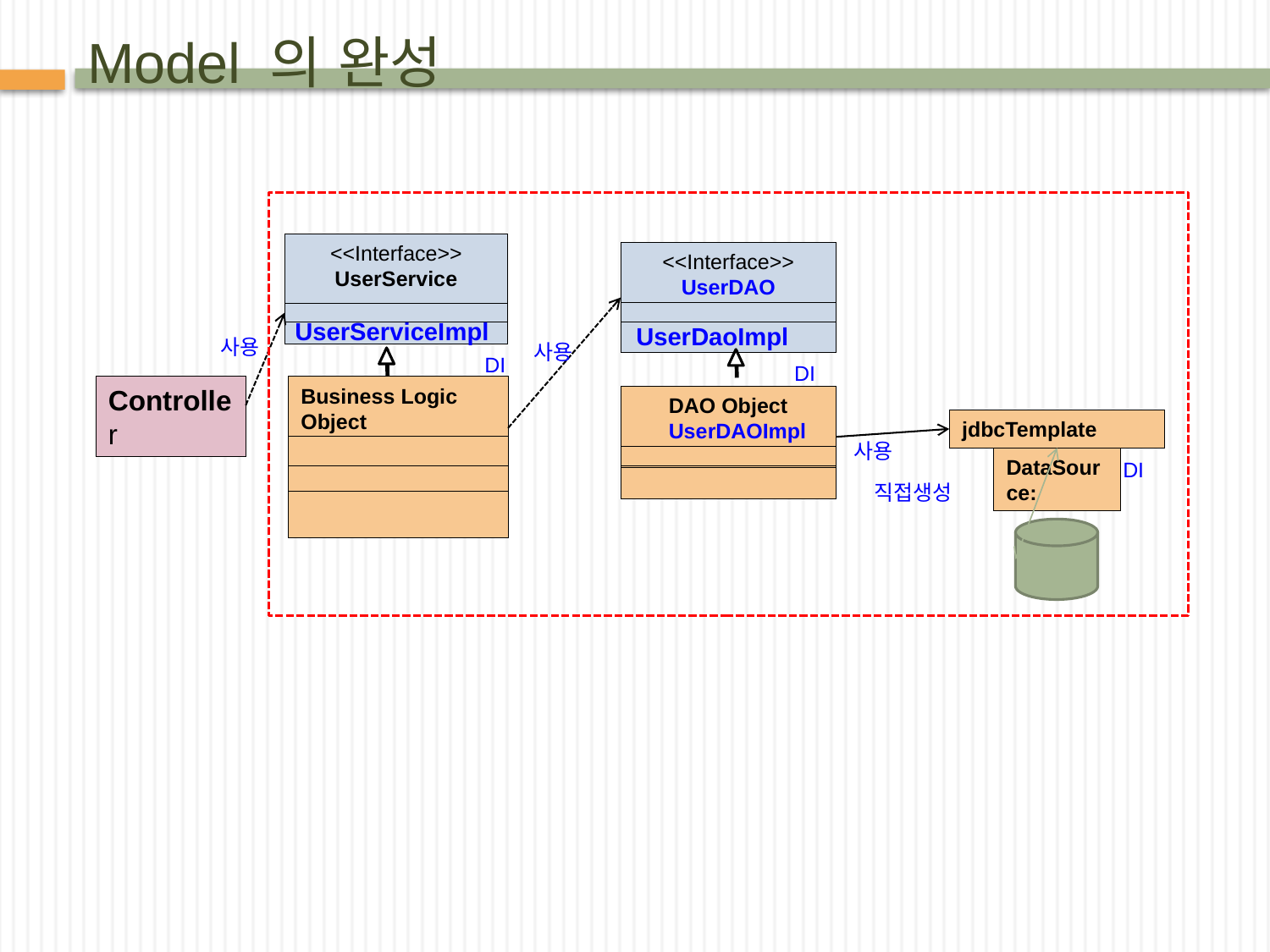

# Model 의 완성

<<Interface>>
UserService

<<Interface>>
UserDAO

사용
사용
DI

DI
Controller
Business Logic Object
Service Logic Object

DAO Object
      UserDAOImpl

jdbcTemplate
사용
DataSource:
DI
직접생성

UserServiceImpl
UserDaoImpl